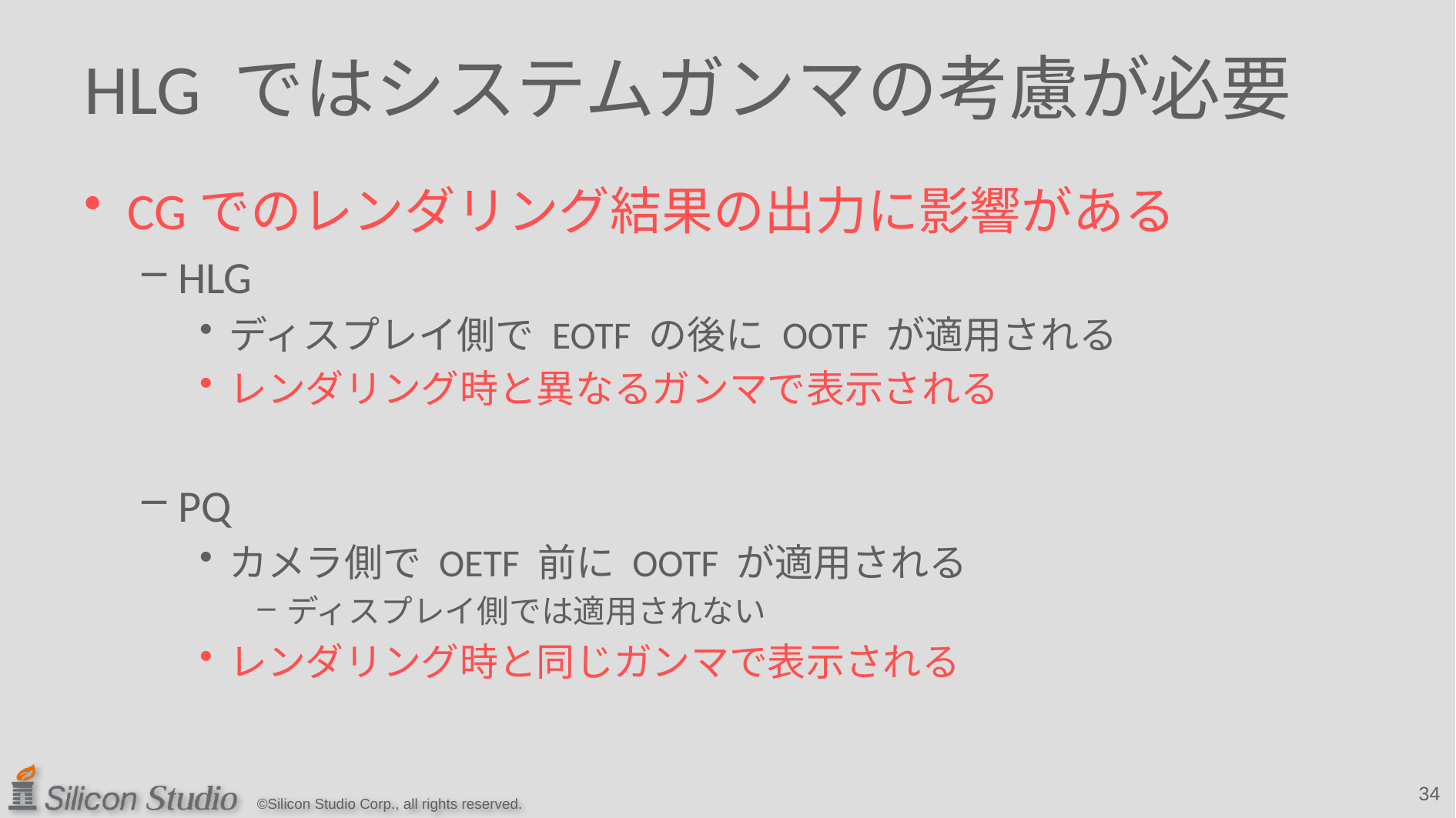

# HLG ではシステムガンマの考慮が必要
CGでのレンダリング結果の出力に影響がある
HLG
ディスプレイ側で EOTF の後に OOTF が適用される
レンダリング時と異なるガンマで表示される

PQ
カメラ側で OETF 前に OOTF が適用される
ディスプレイ側では適用されない
レンダリング時と同じガンマで表示される

34